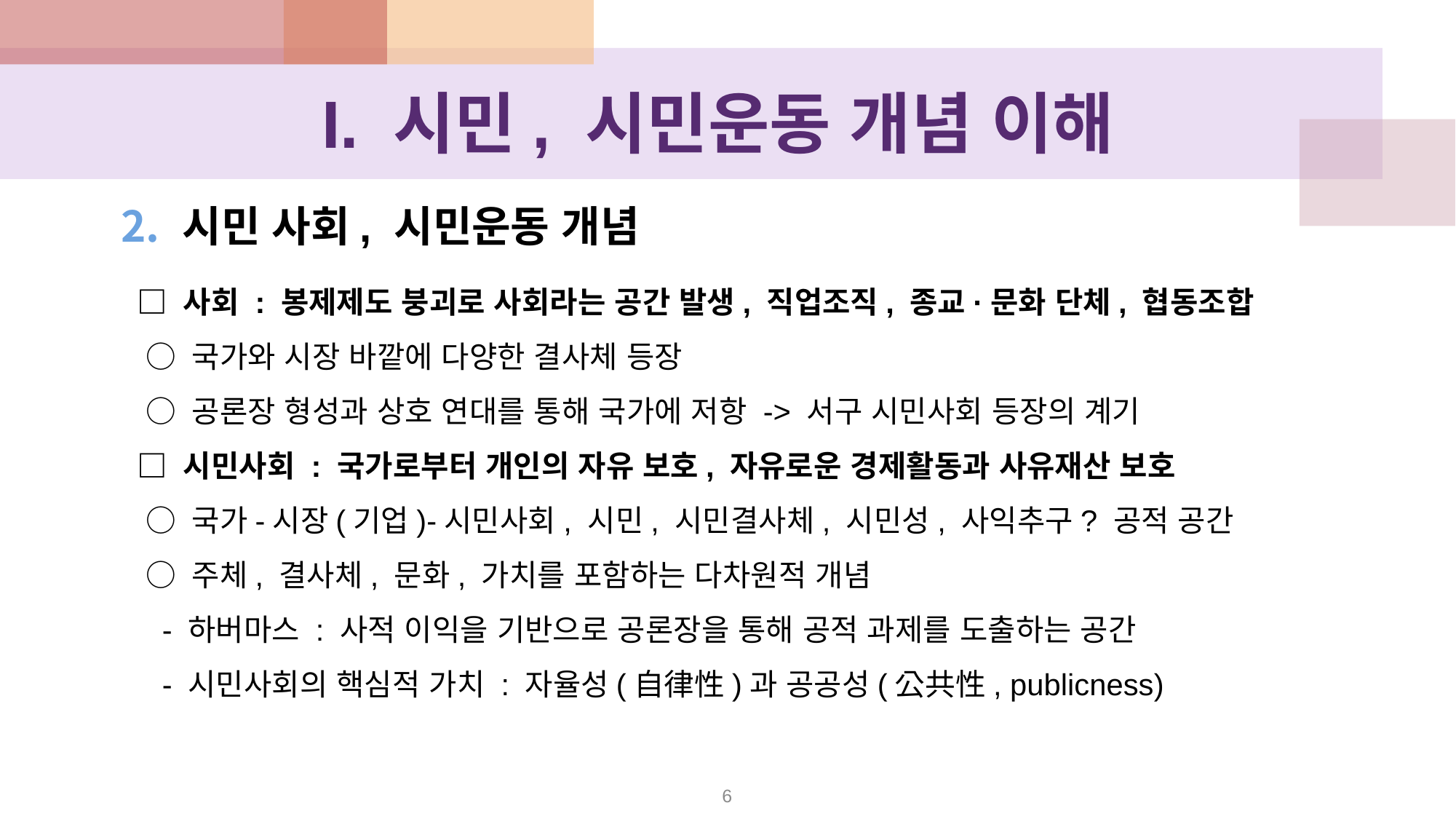

# I. 시민, 시민운동 개념 이해
시민 사회, 시민운동 개념
□ 사회 : 봉제제도 붕괴로 사회라는 공간 발생, 직업조직, 종교·문화 단체, 협동조합
 ○ 국가와 시장 바깥에 다양한 결사체 등장
 ○ 공론장 형성과 상호 연대를 통해 국가에 저항 -> 서구 시민사회 등장의 계기
□ 시민사회 : 국가로부터 개인의 자유 보호, 자유로운 경제활동과 사유재산 보호
 ○ 국가-시장(기업)-시민사회, 시민, 시민결사체, 시민성, 사익추구? 공적 공간
 ○ 주체, 결사체, 문화, 가치를 포함하는 다차원적 개념
   - 하버마스 : 사적 이익을 기반으로 공론장을 통해 공적 과제를 도출하는 공간
   - 시민사회의 핵심적 가치 : 자율성(自律性)과 공공성(公共性, publicness)
6